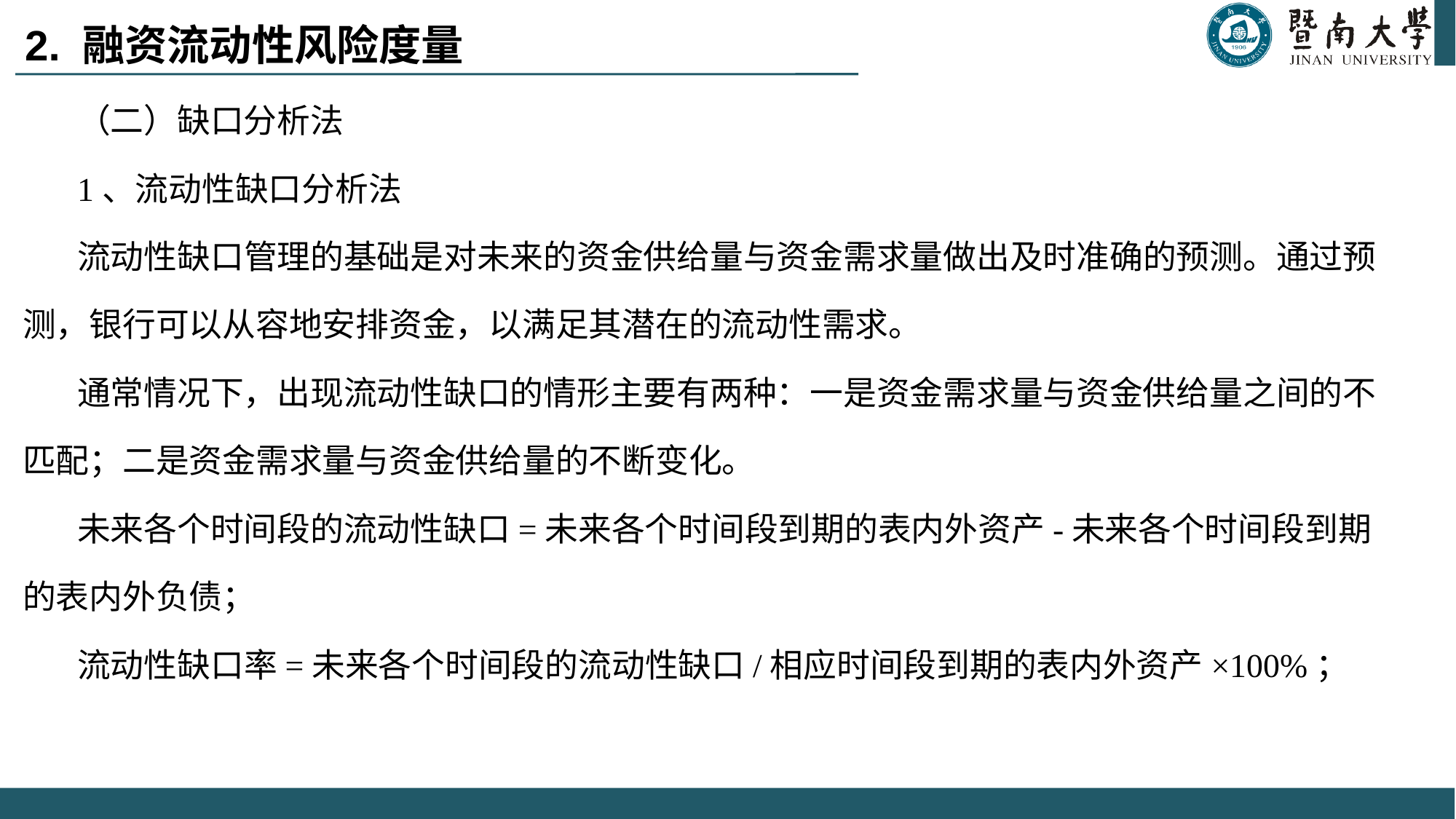

# 2. 融资流动性风险度量

（二）缺口分析法
1、流动性缺口分析法
流动性缺口管理的基础是对未来的资金供给量与资金需求量做出及时准确的预测。通过预测，银行可以从容地安排资金，以满足其潜在的流动性需求。
通常情况下，出现流动性缺口的情形主要有两种：一是资金需求量与资金供给量之间的不匹配；二是资金需求量与资金供给量的不断变化。
未来各个时间段的流动性缺口=未来各个时间段到期的表内外资产-未来各个时间段到期的表内外负债；
流动性缺口率=未来各个时间段的流动性缺口/相应时间段到期的表内外资产×100%；